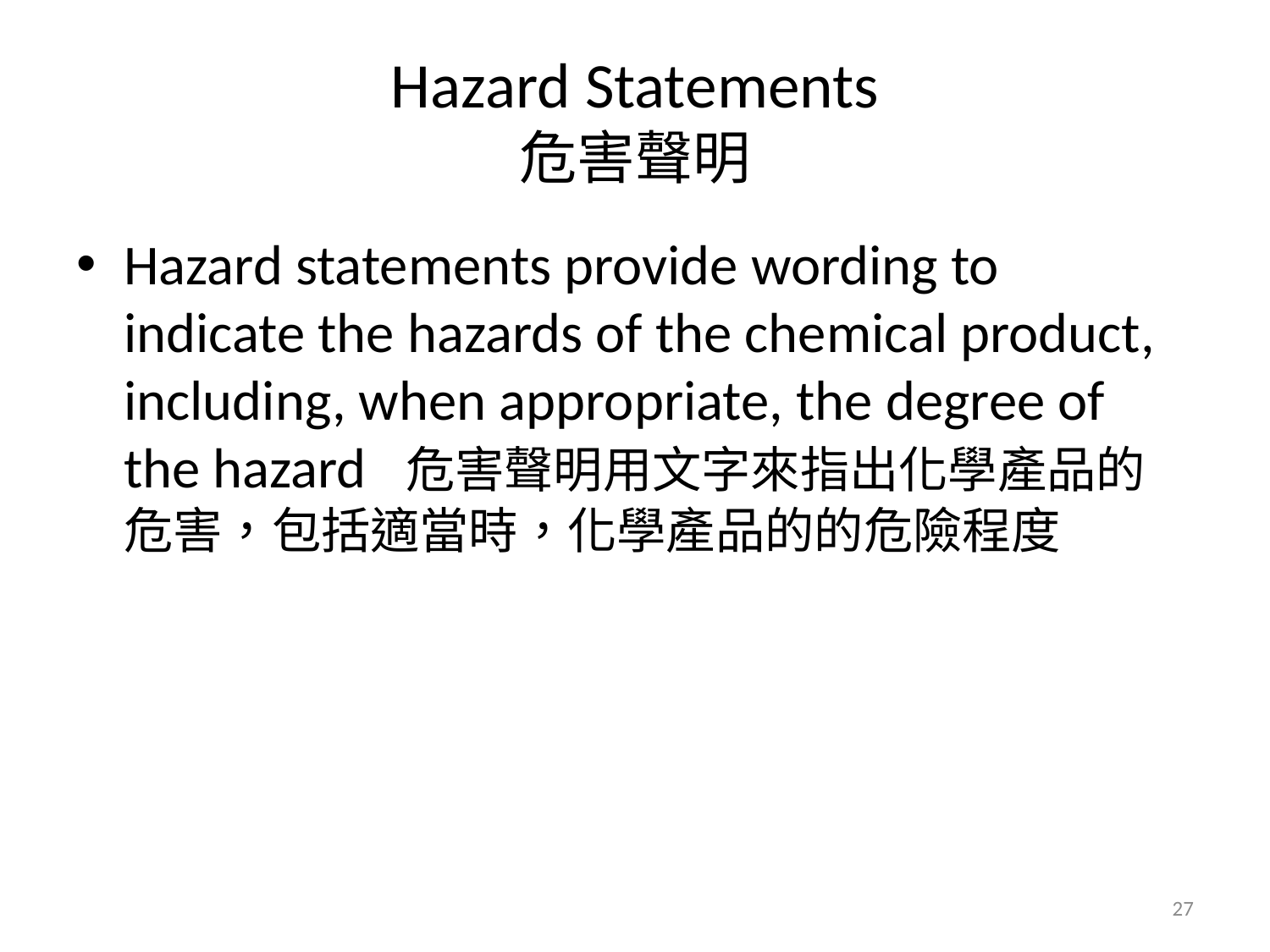

# Hazard Statements 危害聲明
Hazard statements provide wording to indicate the hazards of the chemical product, including, when appropriate, the degree of the hazard  危害聲明用文字來指出化學產品的危害，包括適當時，化學產品的的危險程度
27